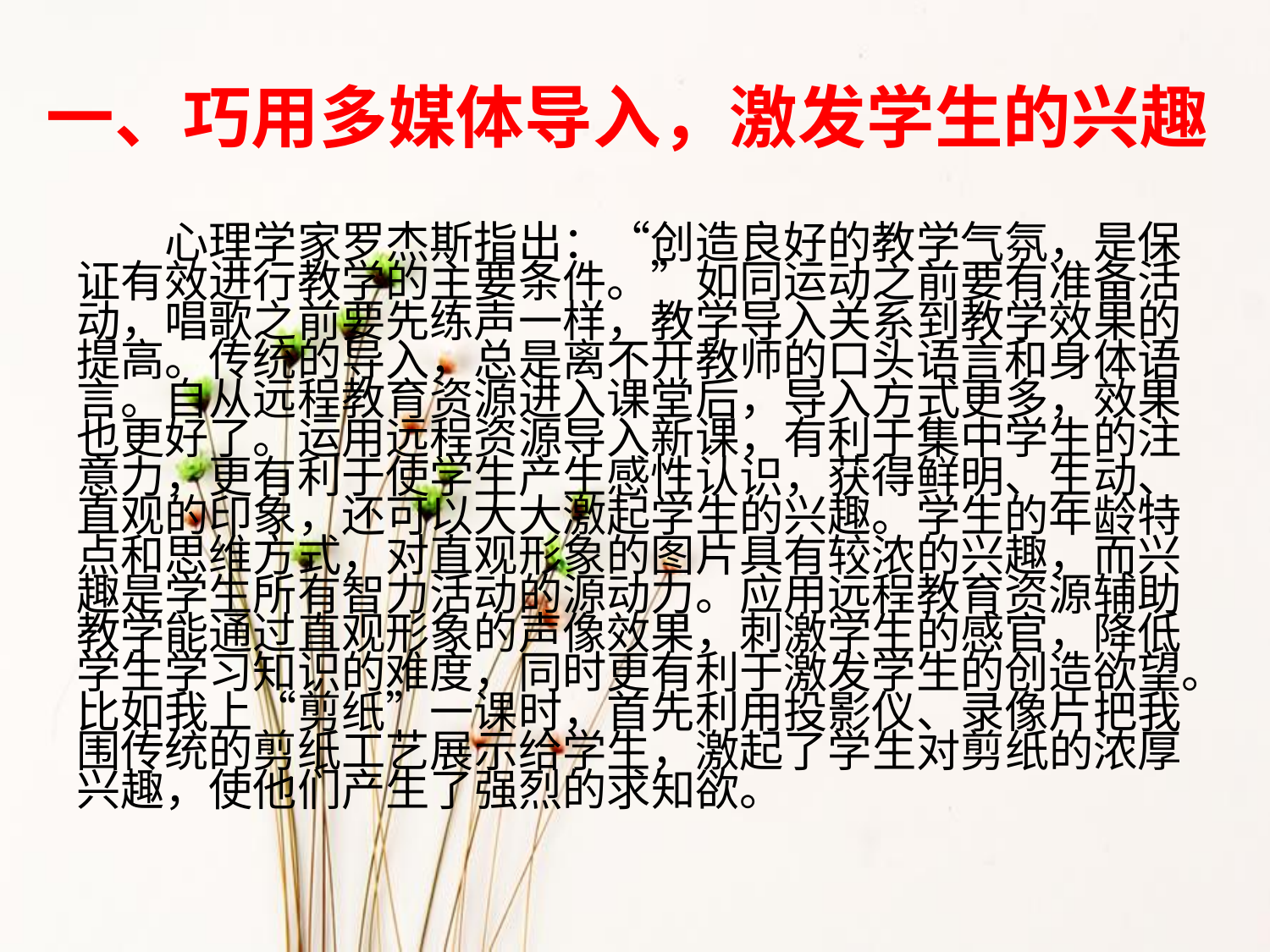

# 一、巧用多媒体导入，激发学生的兴趣
　　心理学家罗杰斯指出：“创造良好的教学气氛，是保证有效进行教学的主要条件。”如同运动之前要有准备活动，唱歌之前要先练声一样，教学导入关系到教学效果的提高。传统的导入，总是离不开教师的口头语言和身体语言。自从远程教育资源进入课堂后，导入方式更多，效果也更好了。运用远程资源导入新课，有利于集中学生的注意力，更有利于使学生产生感性认识，获得鲜明、生动、直观的印象，还可以大大激起学生的兴趣。学生的年龄特点和思维方式，对直观形象的图片具有较浓的兴趣，而兴趣是学生所有智力活动的源动力。应用远程教育资源辅助教学能通过直观形象的声像效果，刺激学生的感官，降低学生学习知识的难度，同时更有利于激发学生的创造欲望。比如我上“剪纸”一课时，首先利用投影仪、录像片把我围传统的剪纸工艺展示给学生，激起了学生对剪纸的浓厚兴趣，使他们产生了强烈的求知欲。